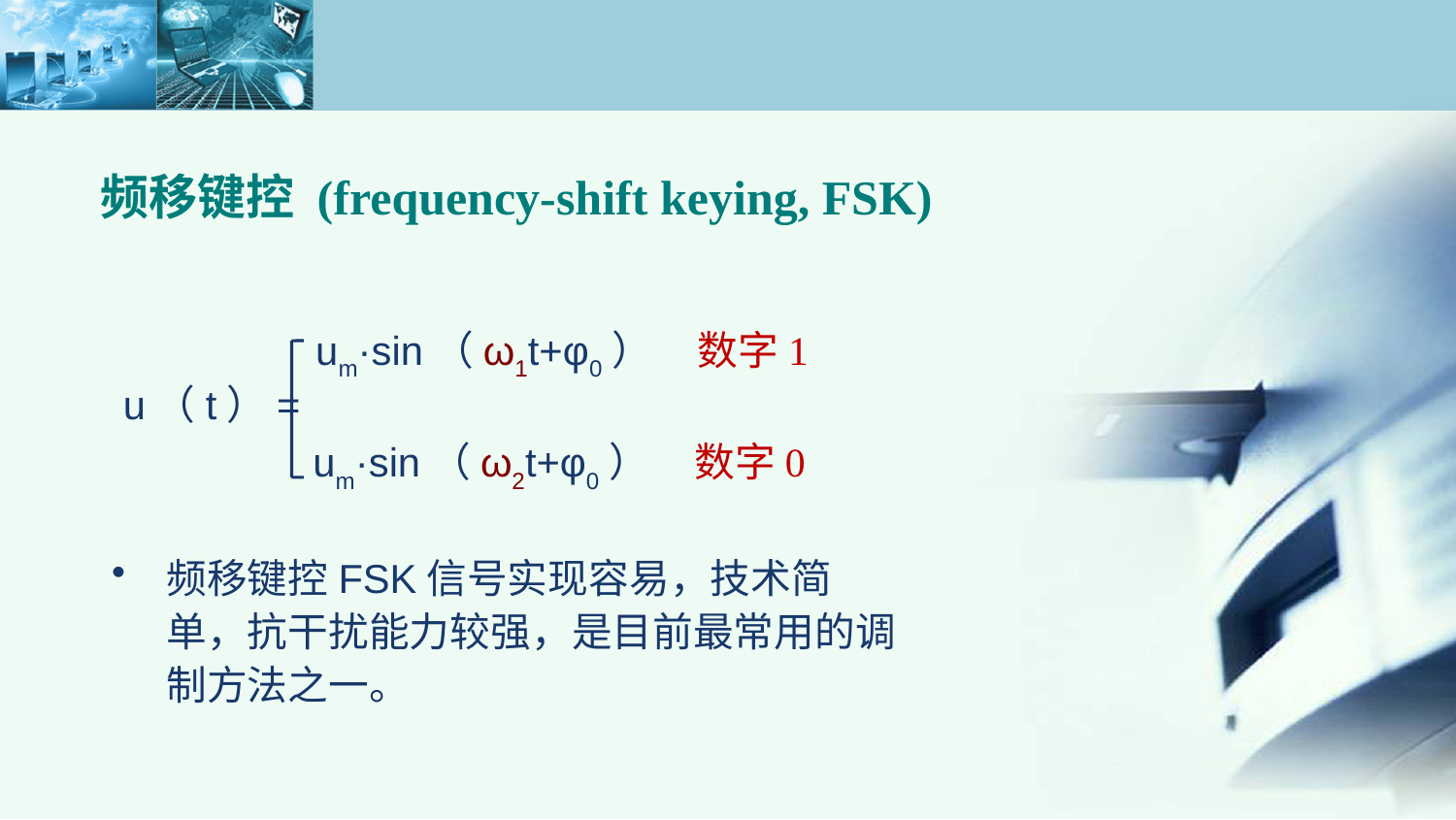

# 频移键控 (frequency-shift keying, FSK)

               um·sin（ω1t+φ0）     数字1
 u（t）=
                  um·sin（ω2t+φ0）     数字0

频移键控FSK信号实现容易，技术简单，抗干扰能力较强，是目前最常用的调制方法之一。